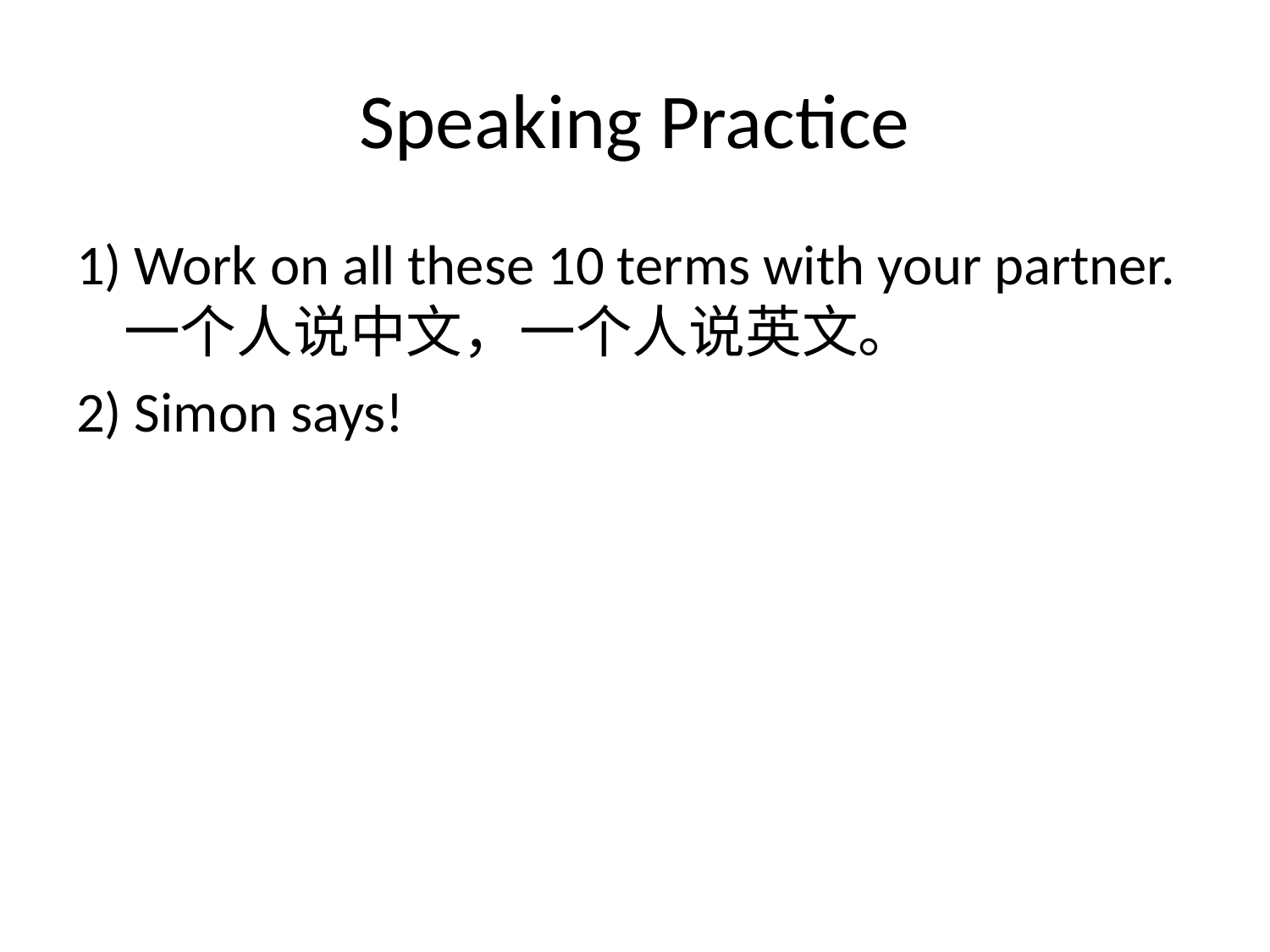

# Speaking Practice
1) Work on all these 10 terms with your partner. 一个人说中文，一个人说英文。
2) Simon says!